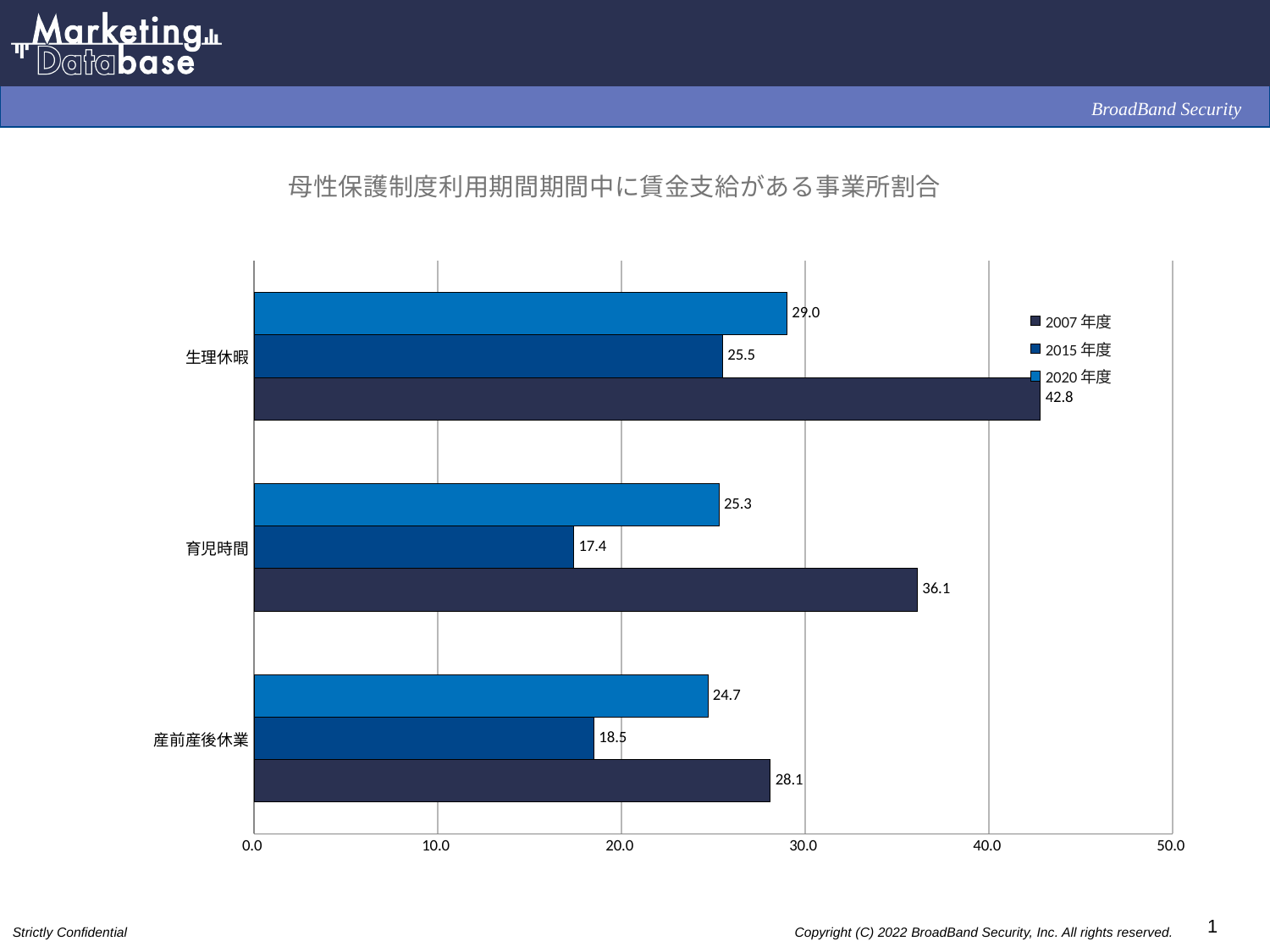

### Chart: 母性保護制度利用期間期間中に賃金支給がある事業所割合

| Category |  |  |  |
|---|---|---|---|
| 生理休暇 | 29.0 | 25.5 | 42.8 |
| 育児時間 | 25.3 | 17.4 | 36.1 |
| 産前産後休業 | 24.7 | 18.5 | 28.1 |